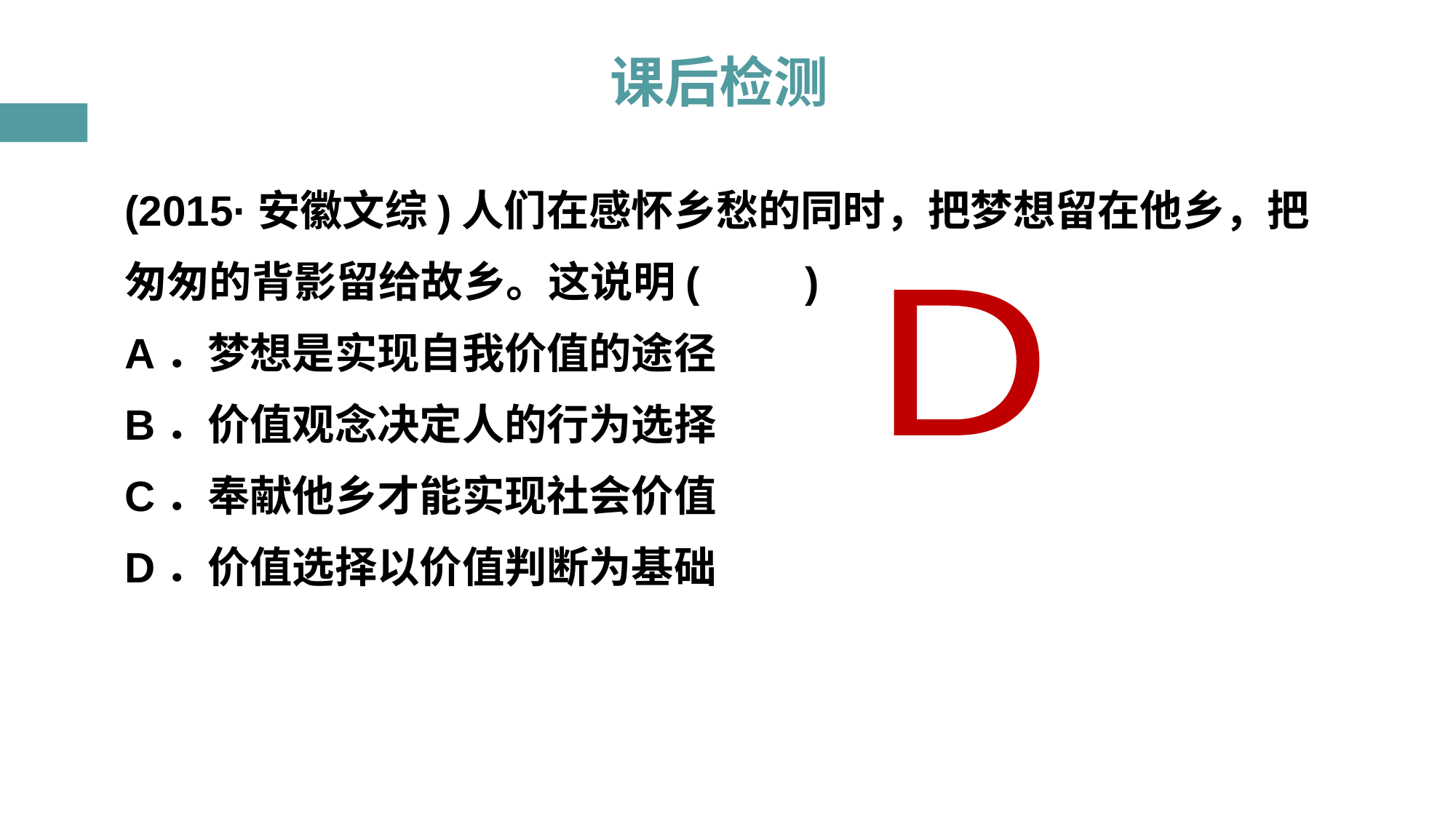

# 课后检测
(2015·安徽文综)人们在感怀乡愁的同时，把梦想留在他乡，把匆匆的背影留给故乡。这说明(　　)
A．梦想是实现自我价值的途径
B．价值观念决定人的行为选择
C．奉献他乡才能实现社会价值
D．价值选择以价值判断为基础
D